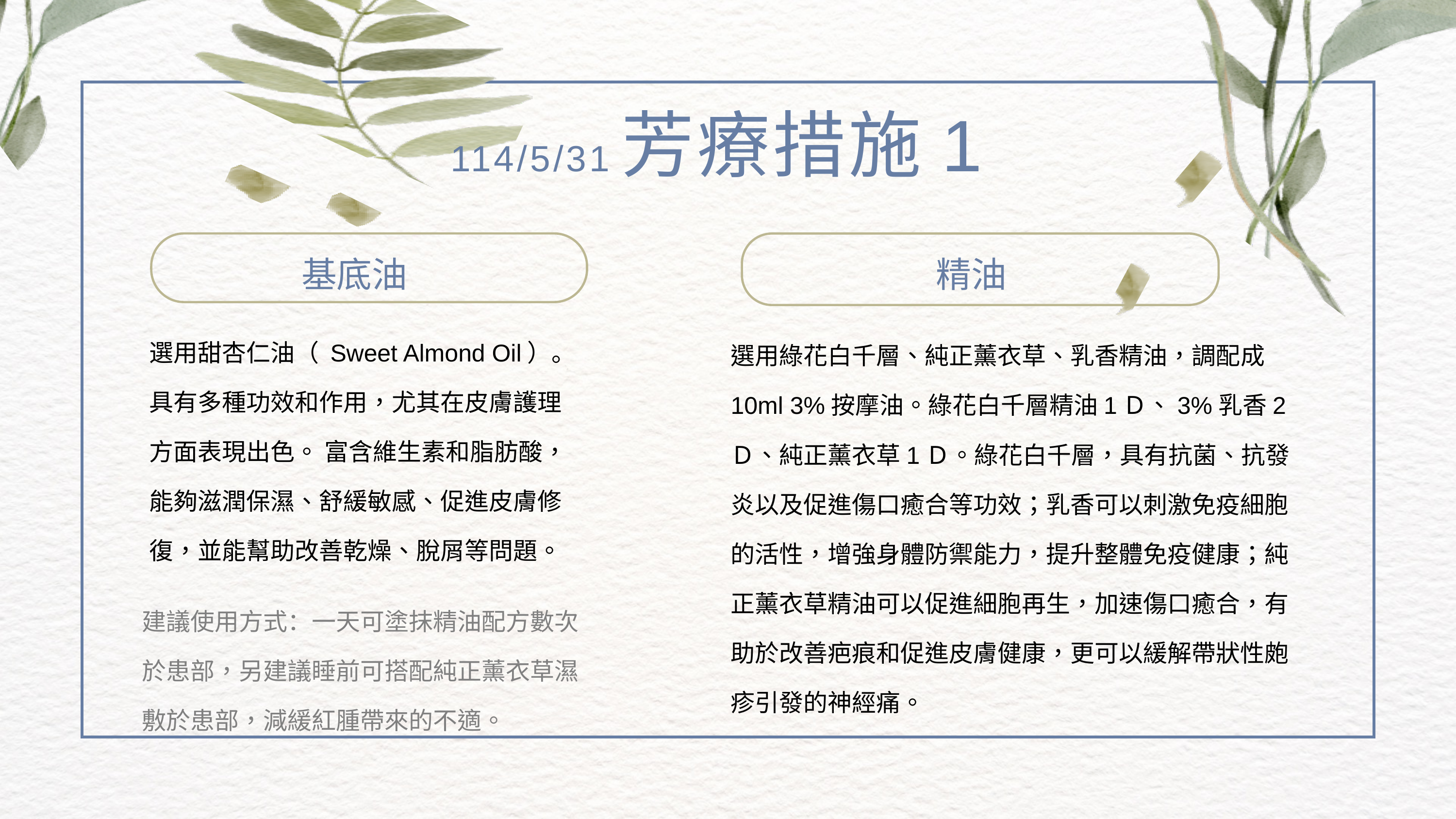

114/5/31芳療措施1

精油
基底油

選用甜杏仁油（ Sweet Almond Oil）。
具有多種功效和作用，尤其在皮膚護理方面表現出色。 富含維生素和脂肪酸，能夠滋潤保濕、舒緩敏感、促進皮膚修復，並能幫助改善乾燥、脫屑等問題。
選用綠花白千層、純正薰衣草、乳香精油，調配成10ml 3%按摩油。綠花白千層精油1Ｄ、3%乳香2Ｄ、純正薰衣草1Ｄ。綠花白千層，具有抗菌、抗發炎以及促進傷口癒合等功效；乳香可以刺激免疫細胞的活性，增強身體防禦能力，提升整體免疫健康；純正薰衣草精油可以促進細胞再生，加速傷口癒合，有助於改善疤痕和促進皮膚健康，更可以緩解帶狀性皰疹引發的神經痛。
建議使用方式：一天可塗抹精油配方數次於患部，另建議睡前可搭配純正薰衣草濕敷於患部，減緩紅腫帶來的不適。